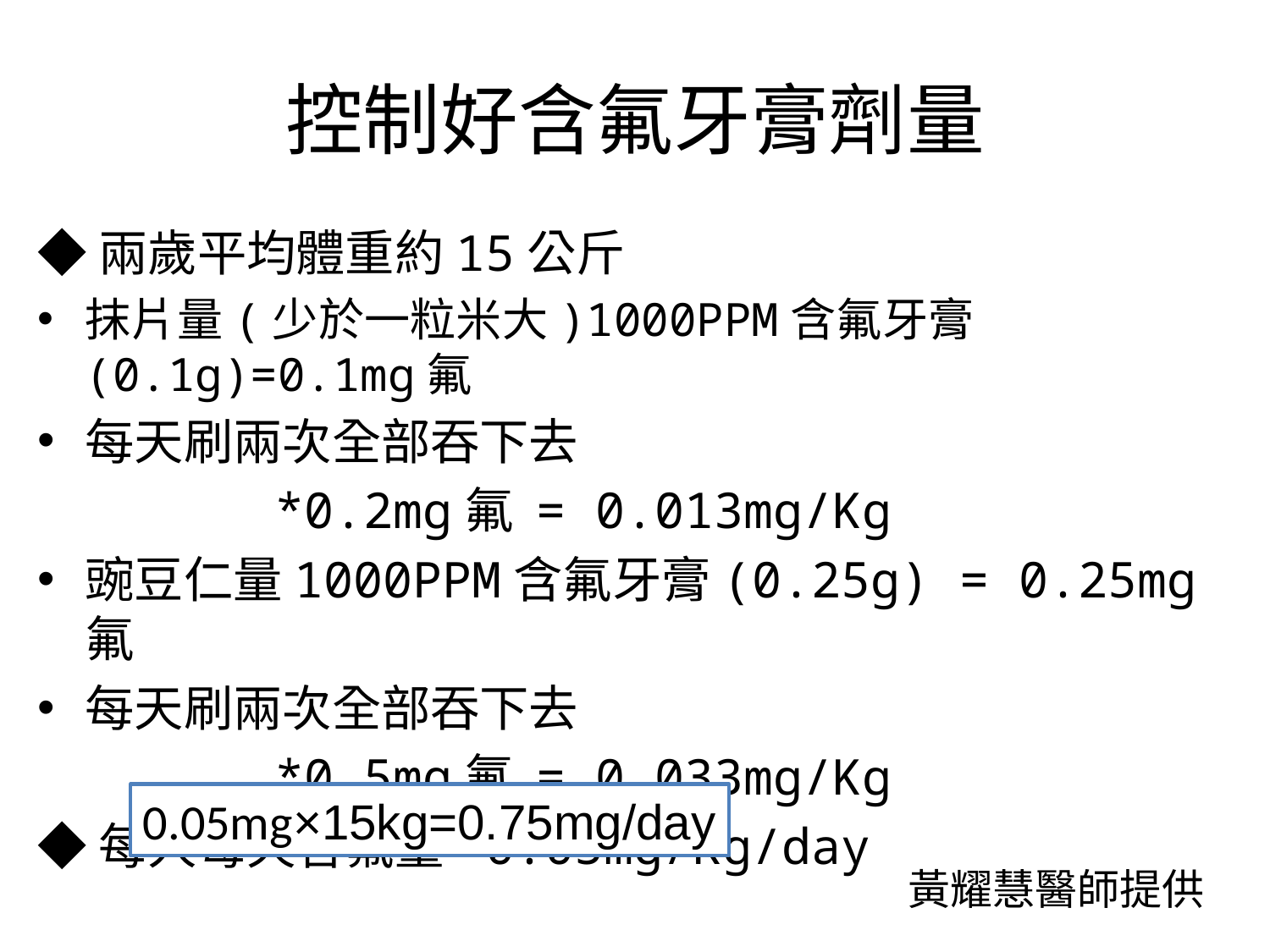

# 控制好含氟牙膏劑量
◆兩歲平均體重約15公斤
抹片量(少於一粒米大)1000PPM含氟牙膏(0.1g)=0.1mg氟
每天刷兩次全部吞下去
        *0.2mg氟 = 0.013mg/Kg
豌豆仁量1000PPM含氟牙膏(0.25g) = 0.25mg氟
每天刷兩次全部吞下去
        *0.5mg氟 = 0.033mg/Kg
◆每人每天含氟量*0.05mg/Kg/day

.

0.05mg×15kg=0.75mg/day
黃耀慧醫師提供